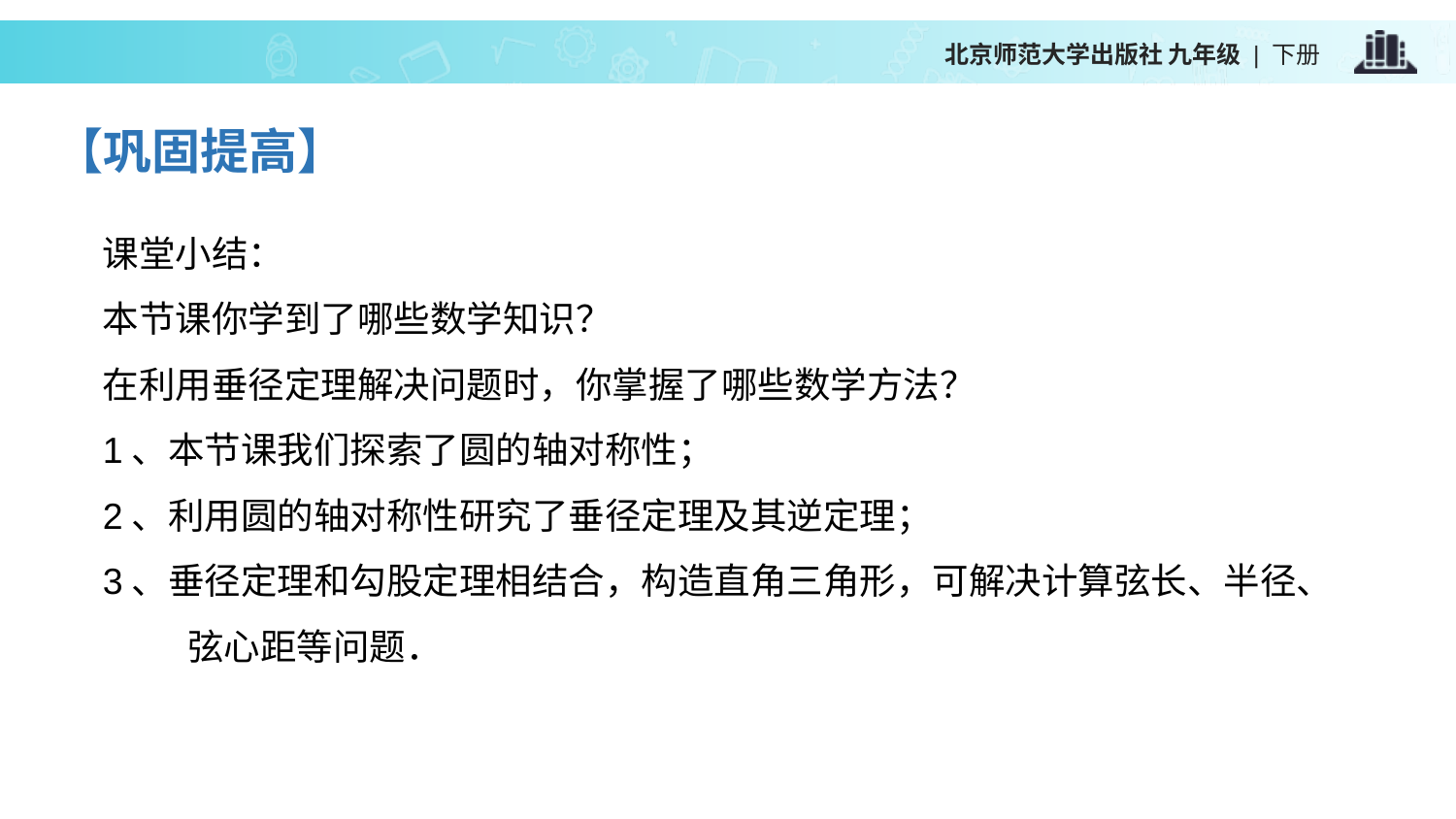

【巩固提高】
课堂小结：
本节课你学到了哪些数学知识？
在利用垂径定理解决问题时，你掌握了哪些数学方法？
1、本节课我们探索了圆的轴对称性；
2、利用圆的轴对称性研究了垂径定理及其逆定理；
3、垂径定理和勾股定理相结合，构造直角三角形，可解决计算弦长、半径、弦心距等问题．